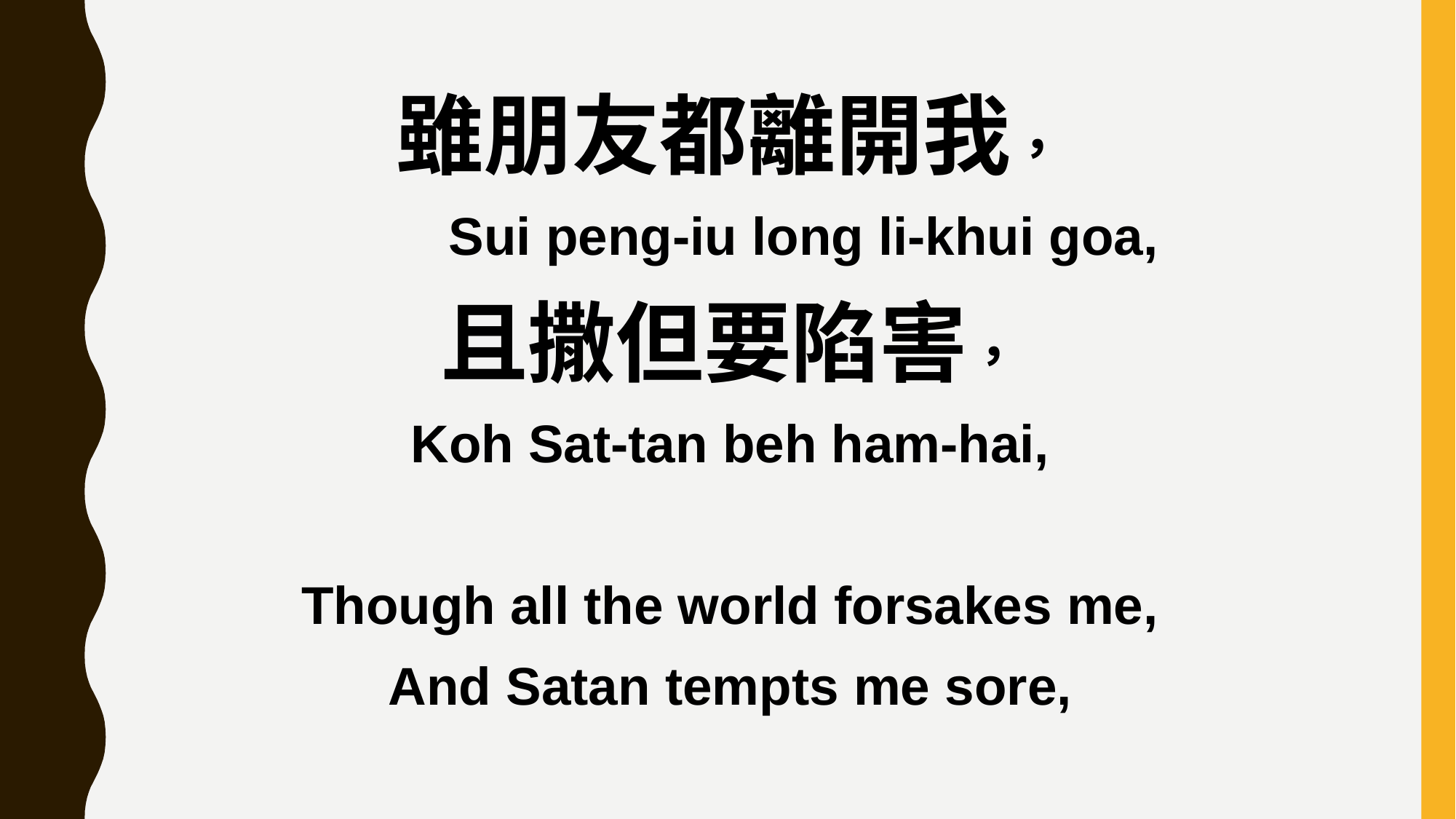

雖朋友都離開我，
                 Sui peng-iu long li-khui goa,
且撒但要陷害，
Koh Sat-tan beh ham-hai,

Though all the world forsakes me,
And Satan tempts me sore,